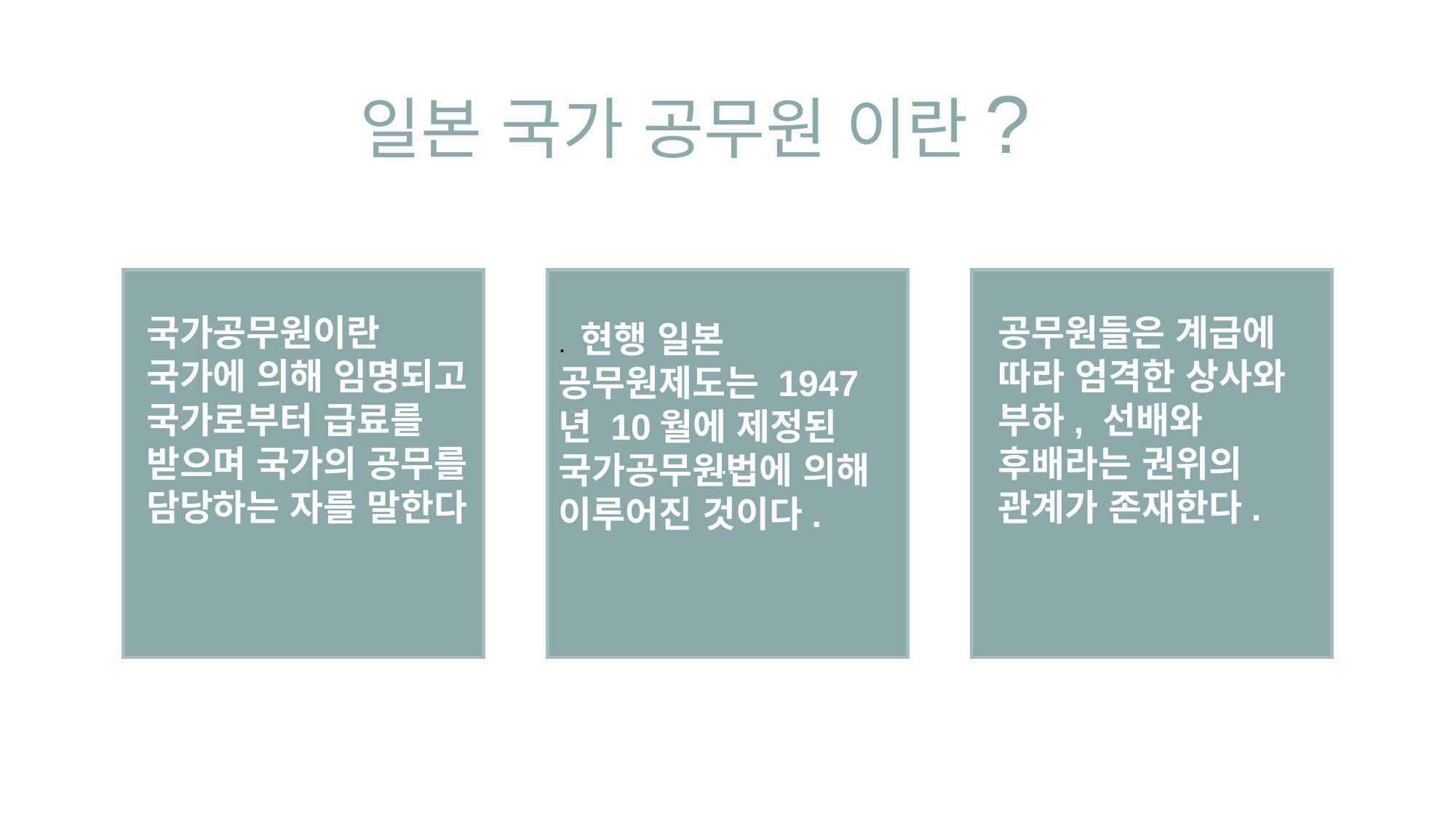

일본 국가 공무원 이란?

..
국가공무원이란 국가에 의해 임명되고 국가로부터 급료를 받으며 국가의 공무를 담당하는 자를 말한다
공무원들은 계급에 따라 엄격한 상사와 부하, 선배와 후배라는 권위의 관계가 존재한다.
. 현행 일본 공무원제도는 1947년 10월에 제정된 국가공무원법에 의해 이루어진 것이다.